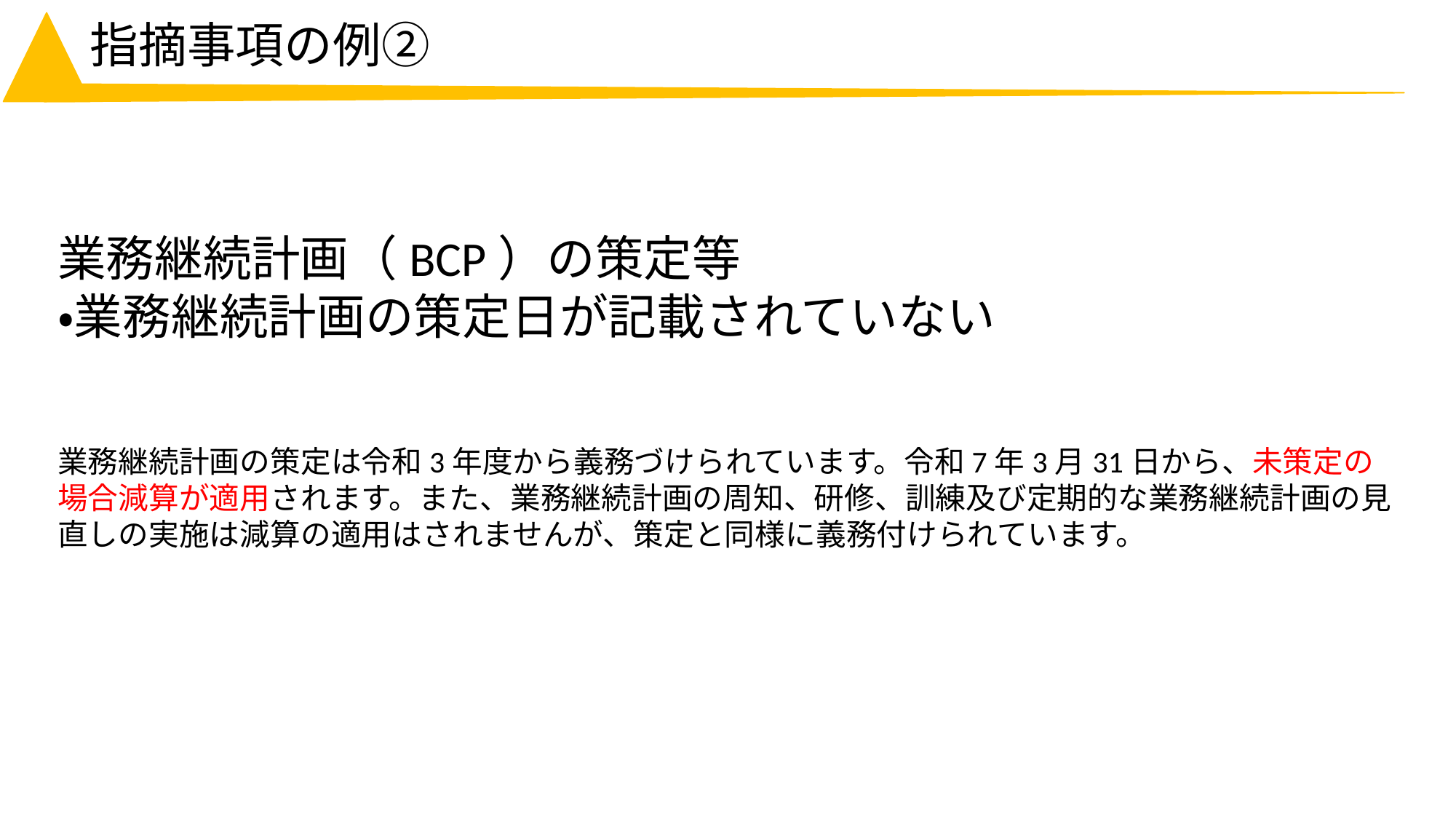

# 指摘事項の例②
業務継続計画（BCP）の策定等
・業務継続計画の策定日が記載されていない

業務継続計画の策定は令和3年度から義務づけられています。令和7年3月31日から、未策定の場合減算が適用されます。また、業務継続計画の周知、研修、訓練及び定期的な業務継続計画の見直しの実施は減算の適用はされませんが、策定と同様に義務付けられています。